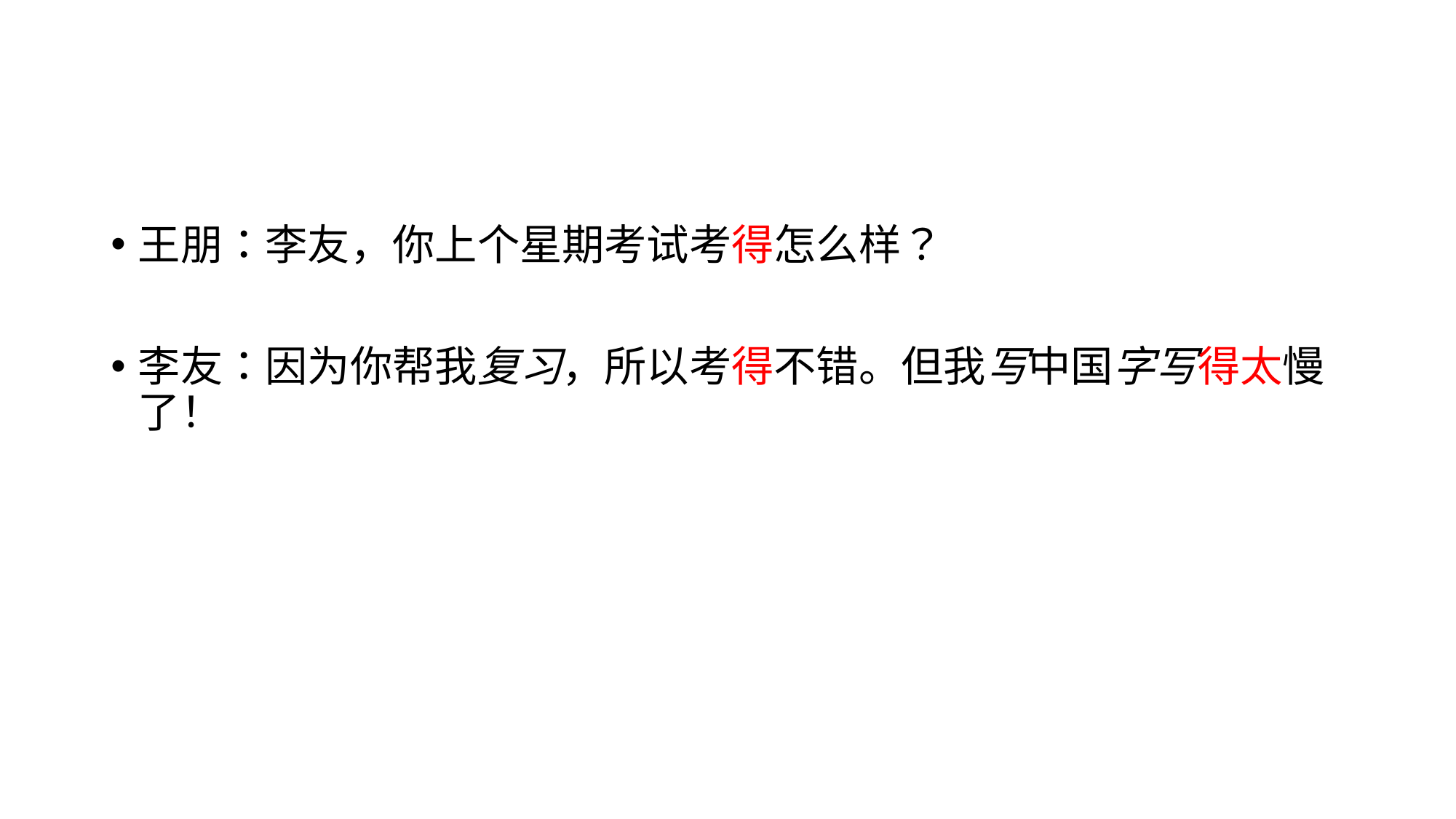

#
王朋：李友，你上个星期考试考得怎么样？

李友：因为你帮我复习，所以考得不错。但我写中国字写得太慢了！